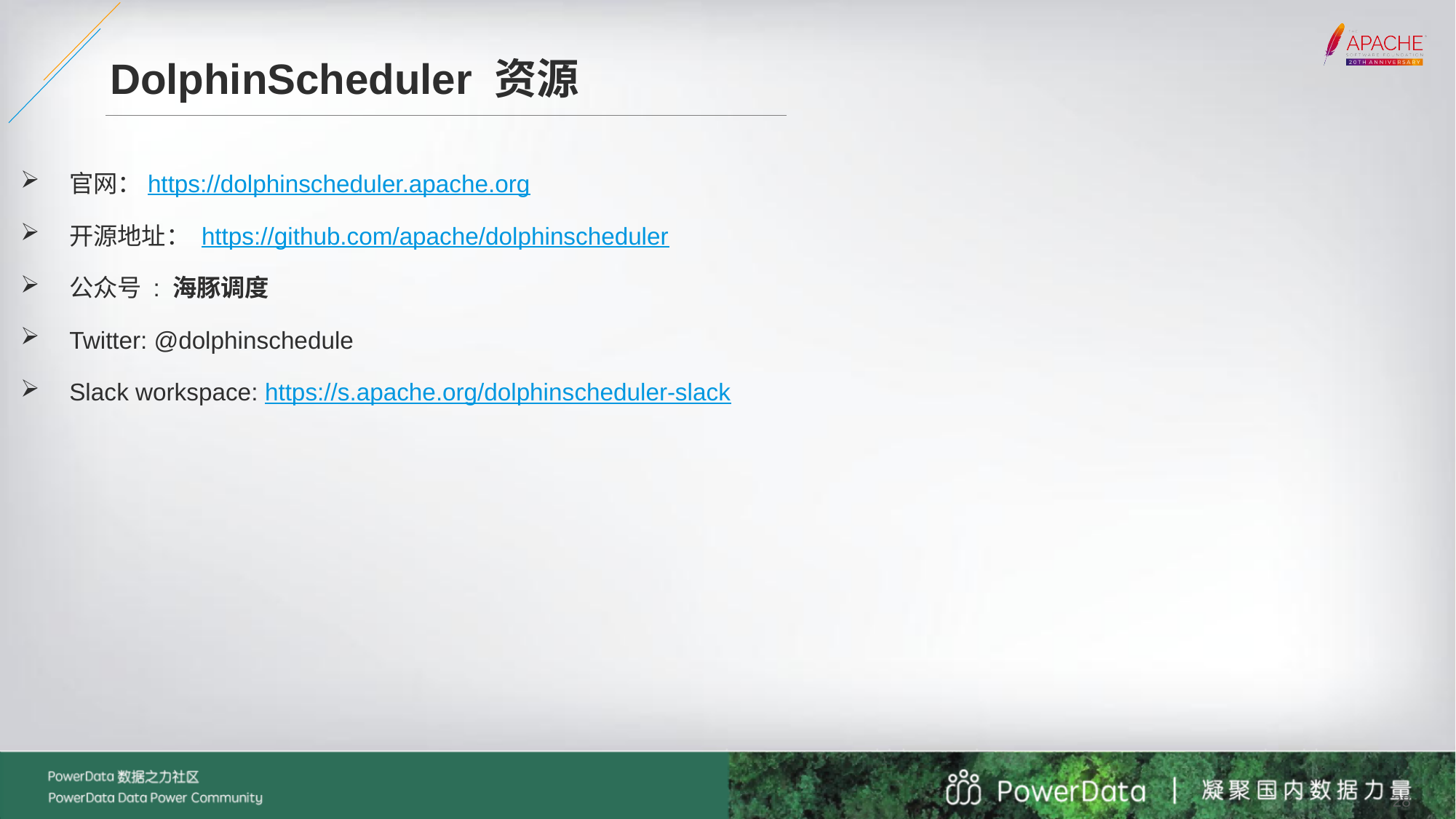

# DolphinScheduler 资源

官网：https://dolphinscheduler.apache.org

开源地址： https://github.com/apache/dolphinscheduler

公众号 : 海豚调度

Twitter: @dolphinschedule

Slack workspace: https://s.apache.org/dolphinscheduler-slack